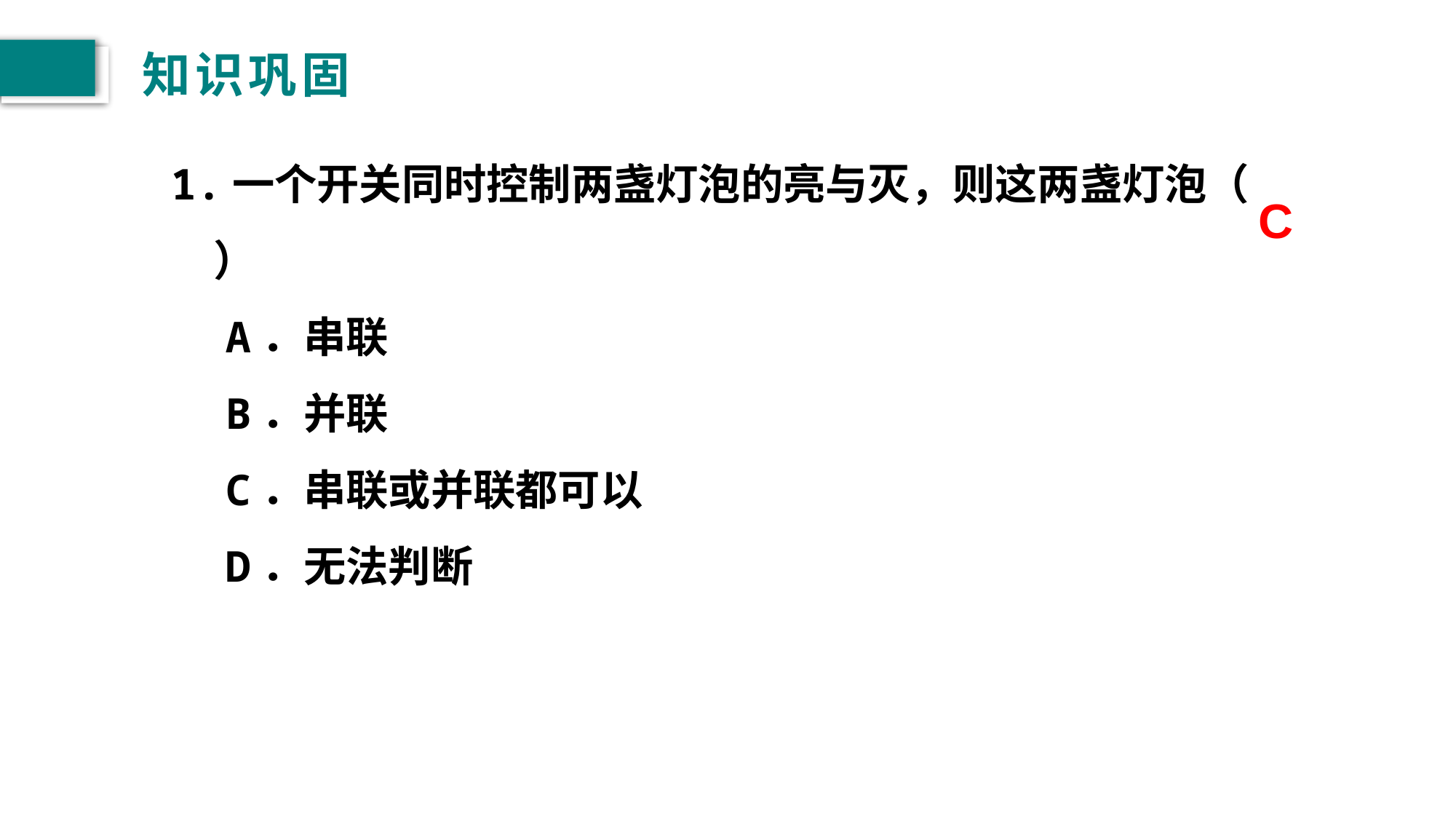

# 知识巩固
1.一个开关同时控制两盏灯泡的亮与灭，则这两盏灯泡（　　）
A．串联
B．并联
C．串联或并联都可以
D．无法判断
C